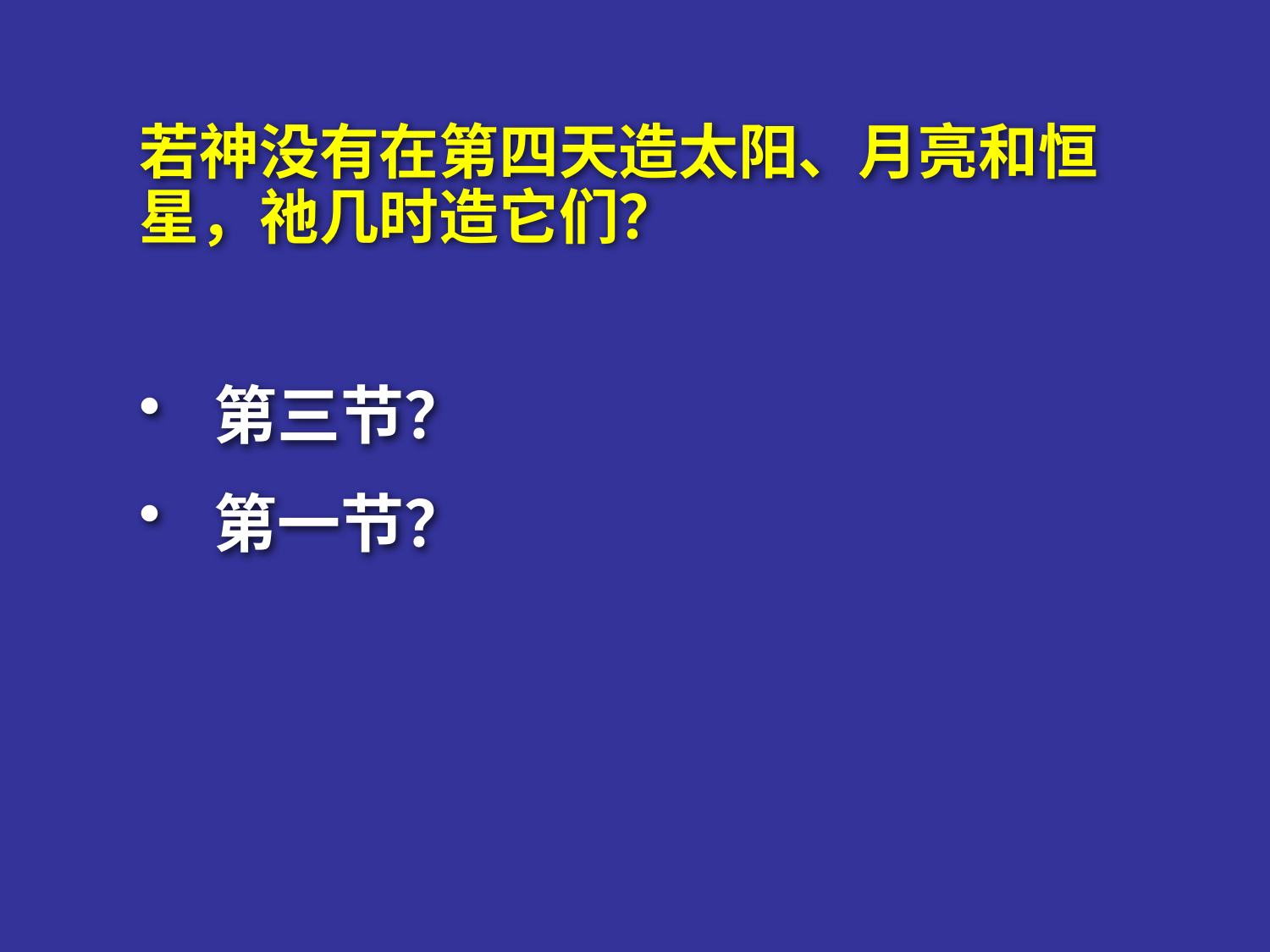

# 神几时造了它们？
若神没有在第四天造太阳、月亮和恒星，祂几时造它们？
  第三节？
  第一节？